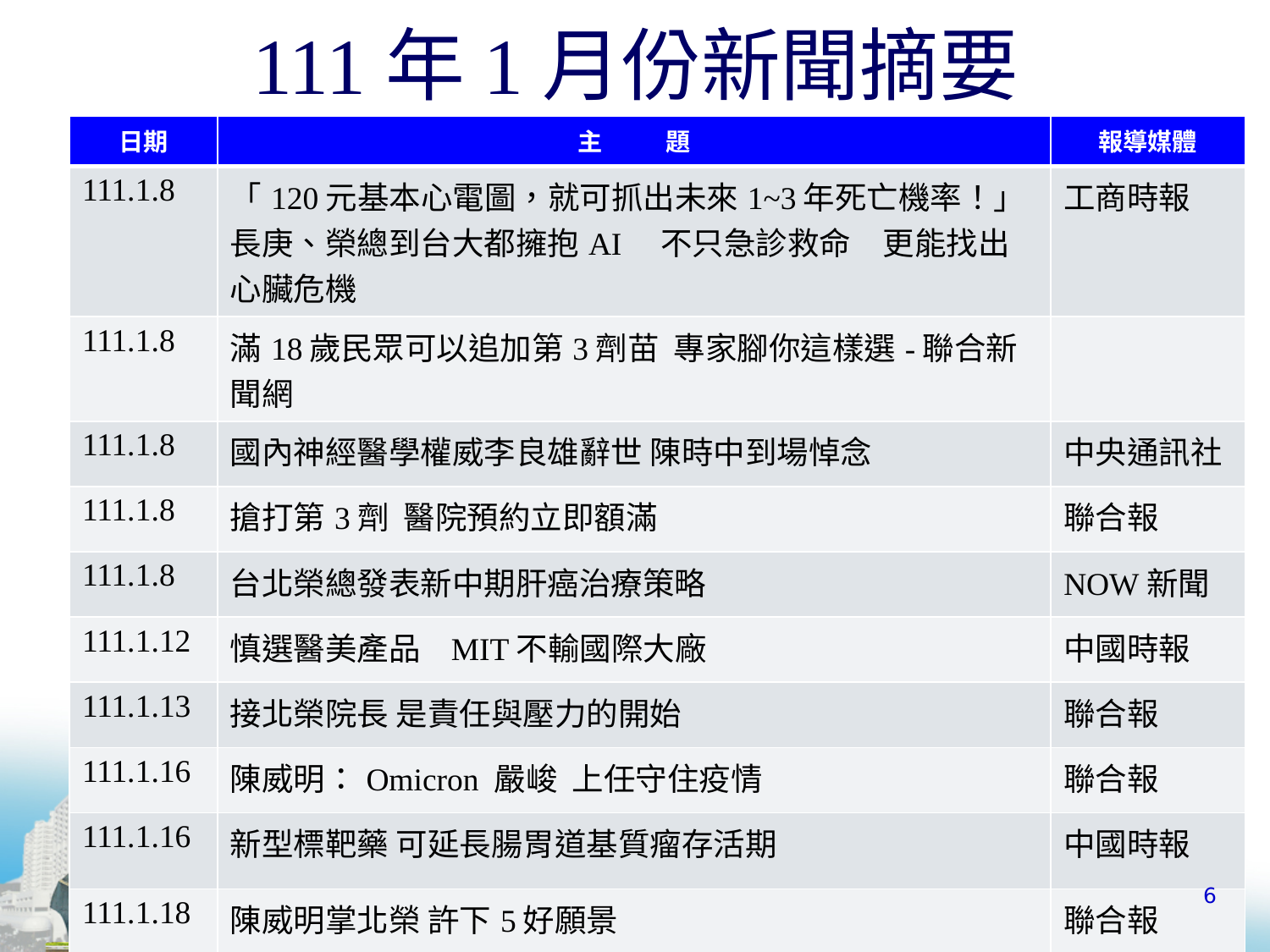

# 111年1月份新聞摘要
| 日期 | 主 題 | 報導媒體 |
| --- | --- | --- |
| 111.1.8 | 「120元基本心電圖，就可抓出未來1~3年死亡機率！」 長庚、榮總到台大都擁抱AI　不只急診救命　更能找出心臟危機 | 工商時報 |
| 111.1.8 | 滿18歲民眾可以追加第3劑苗 專家腳你這樣選-聯合新聞網 |  |
| 111.1.8 | 國內神經醫學權威李良雄辭世 陳時中到場悼念 | 中央通訊社 |
| 111.1.8 | 搶打第3劑 醫院預約立即額滿 | 聯合報 |
| 111.1.8 | 台北榮總發表新中期肝癌治療策略 | NOW新聞 |
| 111.1.12 | 慎選醫美產品 MIT不輸國際大廠 | 中國時報 |
| 111.1.13 | 接北榮院長 是責任與壓力的開始 | 聯合報 |
| 111.1.16 | 陳威明：Omicron 嚴峻 上任守住疫情 | 聯合報 |
| 111.1.16 | 新型標靶藥 可延長腸胃道基質瘤存活期 | 中國時報 |
| 111.1.18 | 陳威明掌北榮 許下5好願景 | 聯合報 |
6